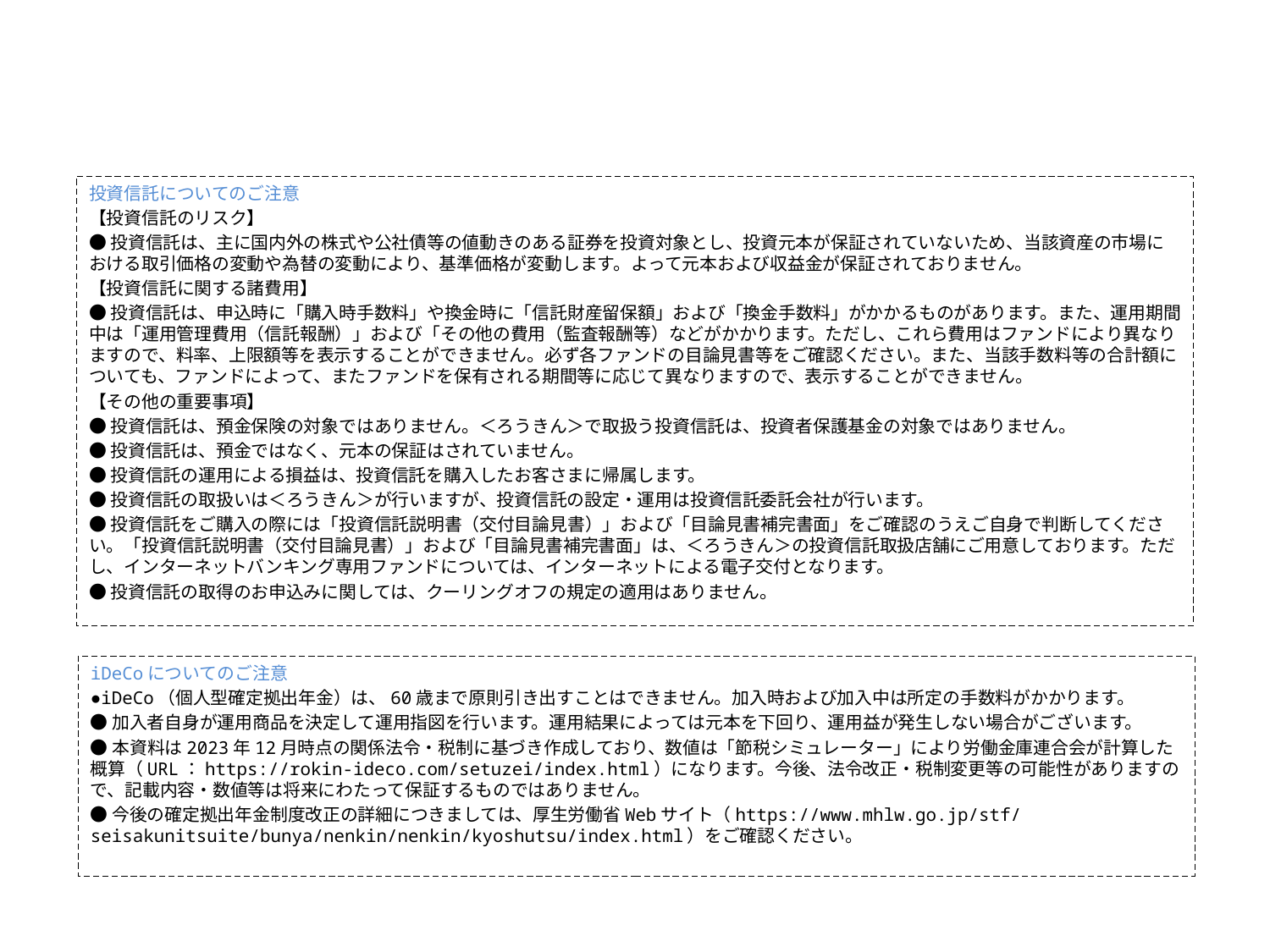

投資信託についてのご注意
【投資信託のリスク】
●投資信託は、主に国内外の株式や公社債等の値動きのある証券を投資対象とし、投資元本が保証されていないため、当該資産の市場における取引価格の変動や為替の変動により、基準価格が変動します。よって元本および収益金が保証されておりません。
【投資信託に関する諸費用】
●投資信託は、申込時に「購入時手数料」や換金時に「信託財産留保額」および「換金手数料」がかかるものがあります。また、運用期間中は「運用管理費用（信託報酬）」および「その他の費用（監査報酬等）などがかかります。ただし、これら費用はファンドにより異なりますので、料率、上限額等を表示することができません。必ず各ファンドの目論見書等をご確認ください。また、当該手数料等の合計額についても、ファンドによって、またファンドを保有される期間等に応じて異なりますので、表示することができません。
【その他の重要事項】
●投資信託は、預金保険の対象ではありません。＜ろうきん＞で取扱う投資信託は、投資者保護基金の対象ではありません。
●投資信託は、預金ではなく、元本の保証はされていません。
●投資信託の運用による損益は、投資信託を購入したお客さまに帰属します。
●投資信託の取扱いは＜ろうきん＞が行いますが、投資信託の設定・運用は投資信託委託会社が行います。
●投資信託をご購入の際には「投資信託説明書（交付目論見書）」および「目論見書補完書面」をご確認のうえご自身で判断してください。「投資信託説明書（交付目論見書）」および「目論見書補完書面」は、＜ろうきん＞の投資信託取扱店舗にご用意しております。ただし、インターネットバンキング専用ファンドについては、インターネットによる電子交付となります。
●投資信託の取得のお申込みに関しては、クーリングオフの規定の適用はありません。
iDeCoについてのご注意
●iDeCo（個人型確定拠出年金）は、60歳まで原則引き出すことはできません。加入時および加入中は所定の手数料がかかります。
●加入者自身が運用商品を決定して運用指図を行います。運用結果によっては元本を下回り、運用益が発生しない場合がございます。
●本資料は2023年12月時点の関係法令・税制に基づき作成しており、数値は「節税シミュレーター」により労働金庫連合会が計算した概算（URL：https://rokin-ideco.com/setuzei/index.html）になります。今後、法令改正・税制変更等の可能性がありますので、記載内容・数値等は将来にわたって保証するものではありません。
●今後の確定拠出年金制度改正の詳細につきましては、厚生労働省Webサイト（https://www.mhlw.go.jp/stf/seisakunitsuite/bunya/nenkin/nenkin/kyoshutsu/index.html）をご確認ください。